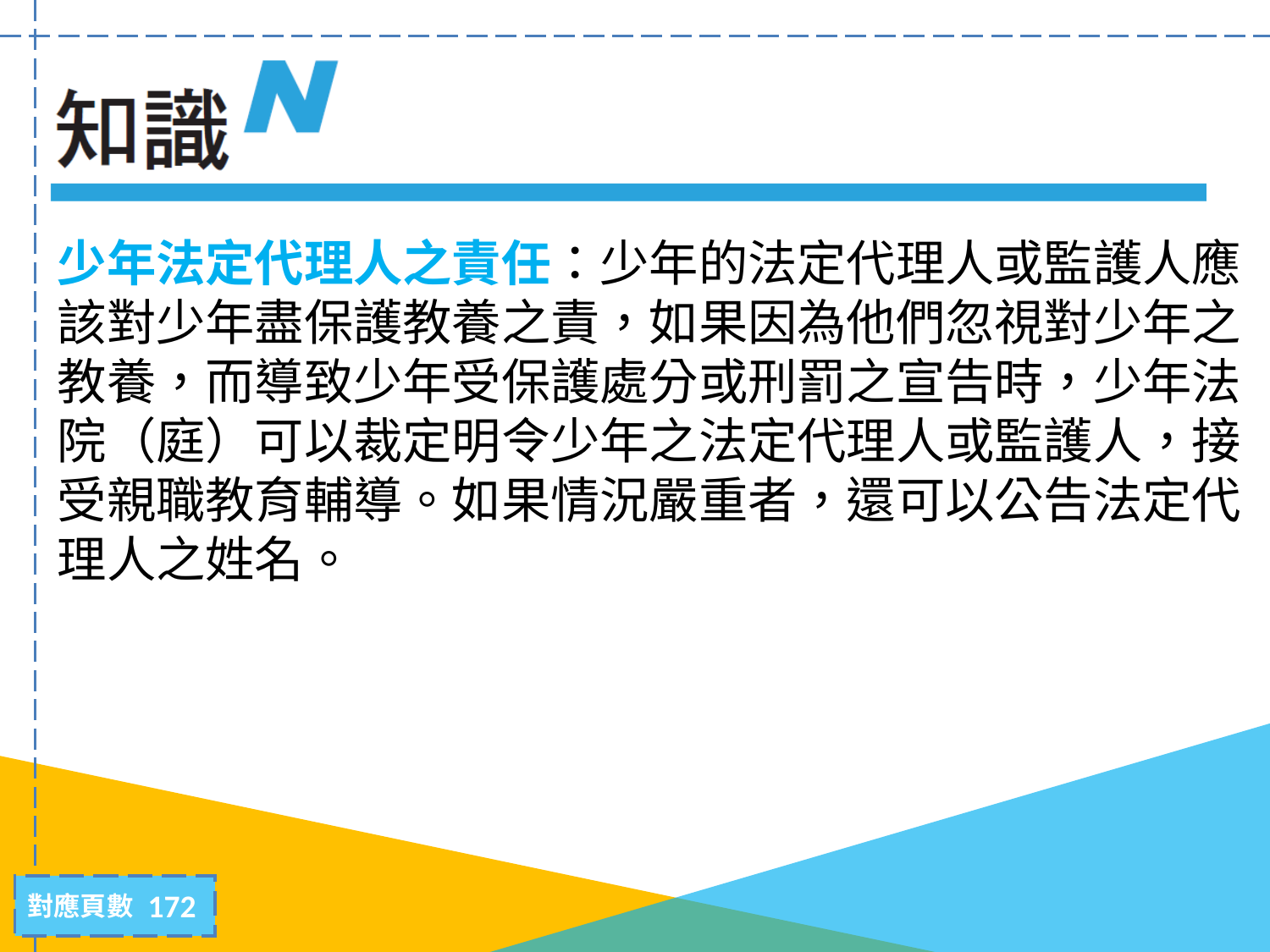

少年法定代理人之責任：少年的法定代理人或監護人應該對少年盡保護教養之責，如果因為他們忽視對少年之教養，而導致少年受保護處分或刑罰之宣告時，少年法院（庭）可以裁定明令少年之法定代理人或監護人，接受親職教育輔導。如果情況嚴重者，還可以公告法定代理人之姓名。
172